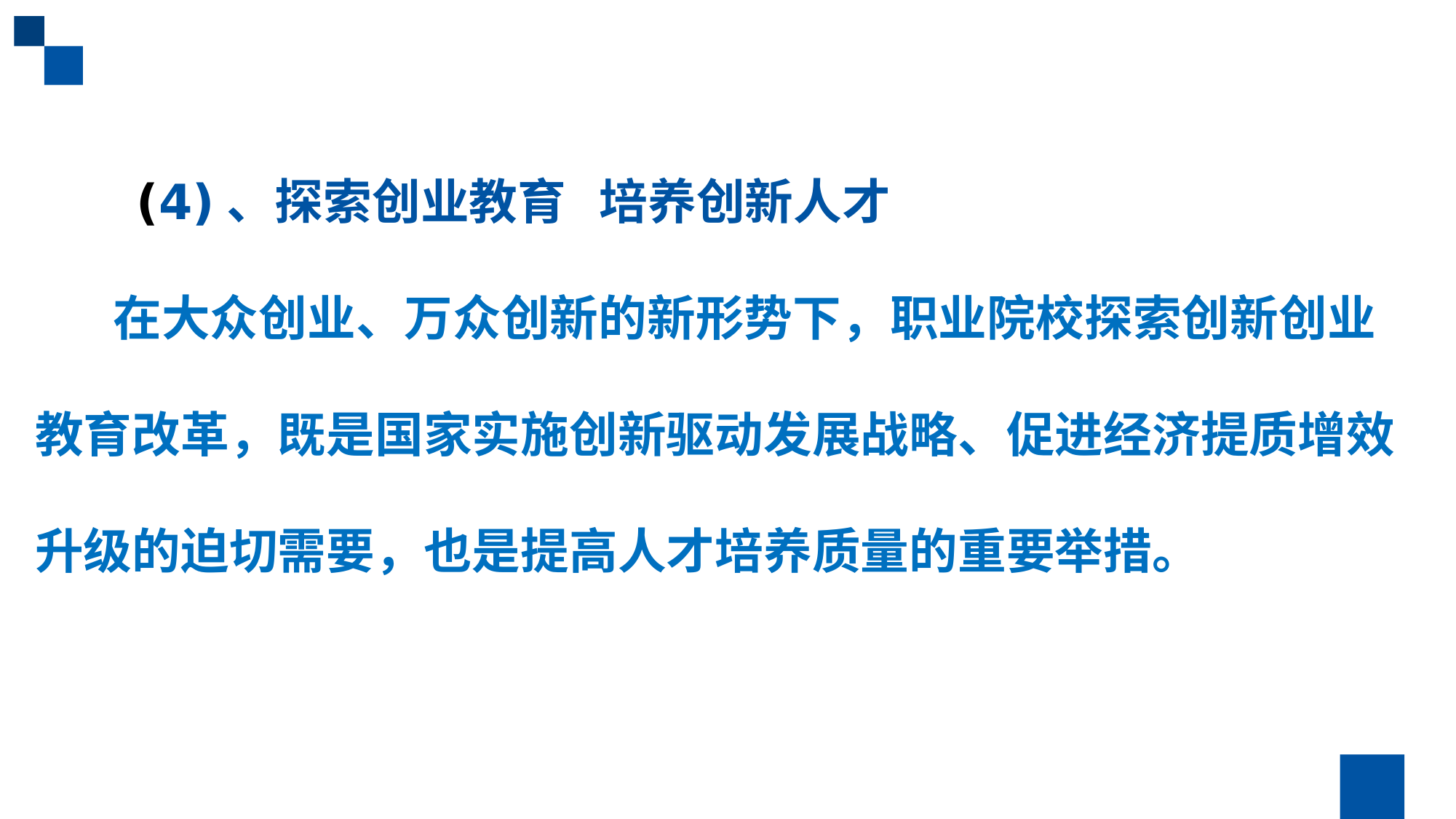

(4)、探索创业教育   培养创新人才
      在大众创业、万众创新的新形势下，职业院校探索创新创业教育改革，既是国家实施创新驱动发展战略、促进经济提质增效升级的迫切需要，也是提高人才培养质量的重要举措。

139